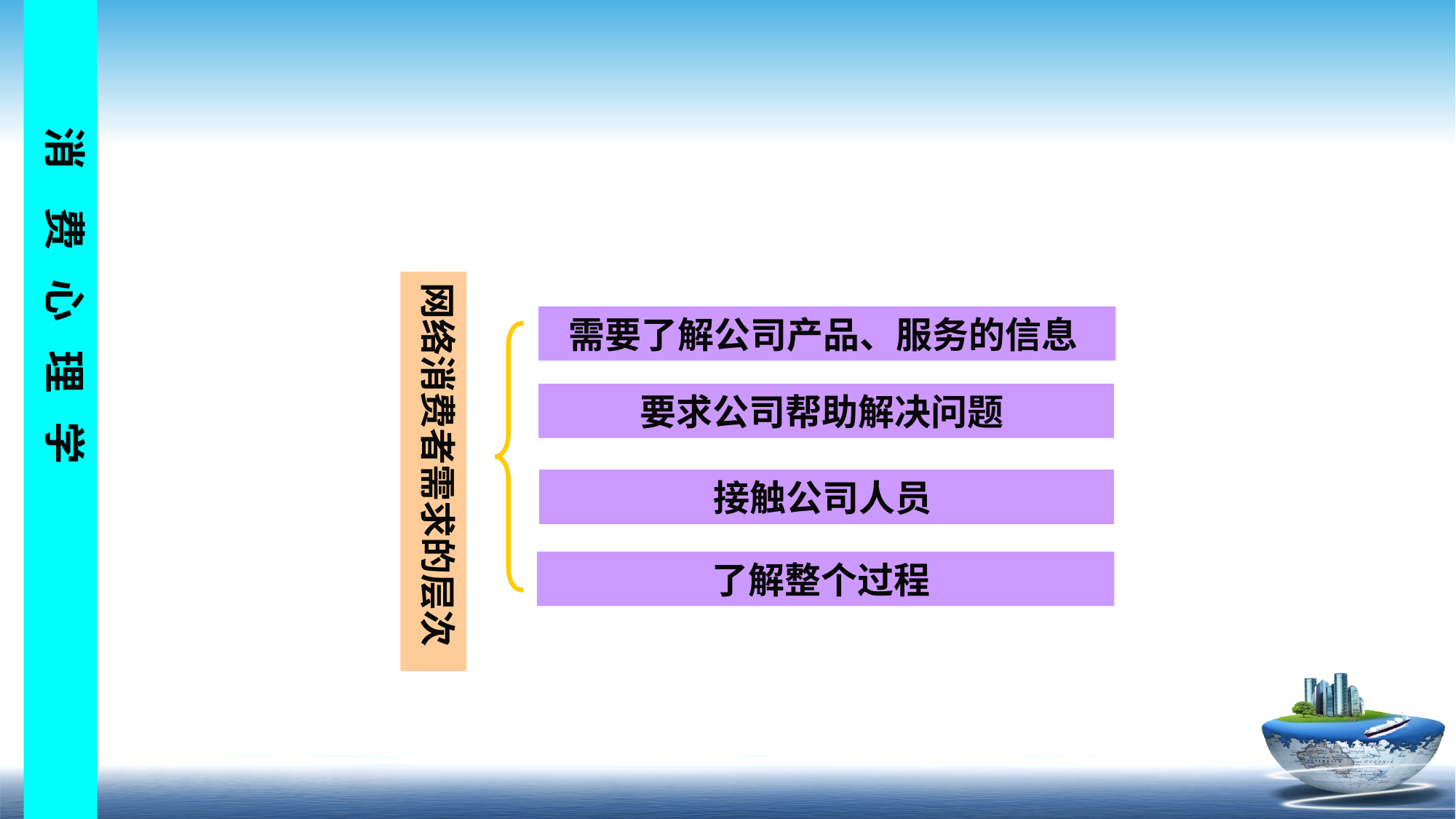

网络消费者需求的层次
需要了解公司产品、服务的信息

要求公司帮助解决问题
接触公司人员
了解整个过程